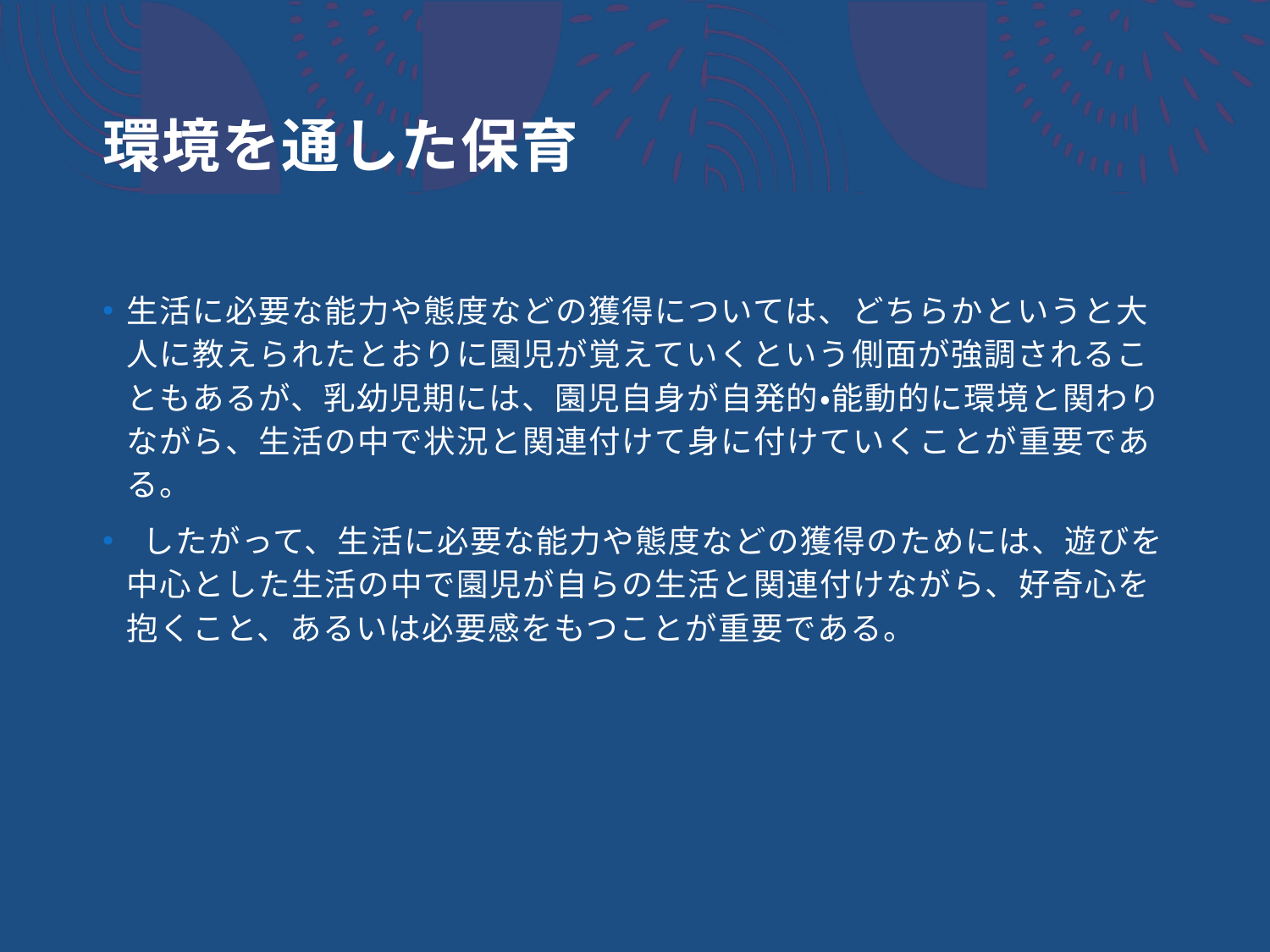

# 環境を通した保育
生活に必要な能力や態度などの獲得については、どちらかというと大人に教えられたとおりに園児が覚えていくという側面が強調されることもあるが、乳幼児期には、園児自身が自発的・能動的に環境と関わりながら、生活の中で状況と関連付けて身に付けていくことが重要である。
 したがって、生活に必要な能力や態度などの獲得のためには、遊びを中心とした生活の中で園児が自らの生活と関連付けながら、好奇心を抱くこと、あるいは必要感をもつことが重要である。